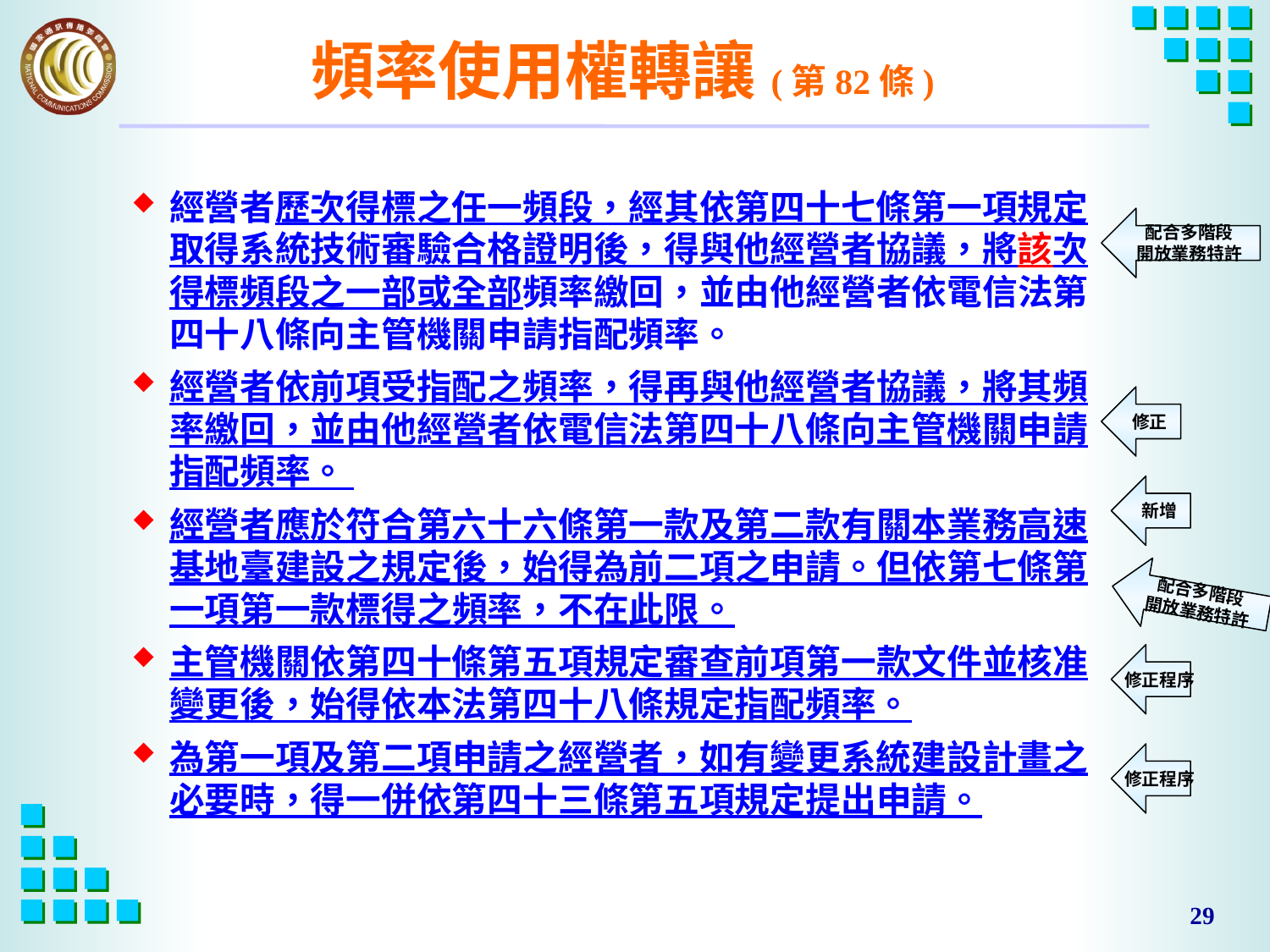

# 頻率使用權轉讓(第82條)
經營者歷次得標之任一頻段，經其依第四十七條第一項規定取得系統技術審驗合格證明後，得與他經營者協議，將該次得標頻段之一部或全部頻率繳回，並由他經營者依電信法第四十八條向主管機關申請指配頻率。
經營者依前項受指配之頻率，得再與他經營者協議，將其頻率繳回，並由他經營者依電信法第四十八條向主管機關申請指配頻率。
經營者應於符合第六十六條第一款及第二款有關本業務高速基地臺建設之規定後，始得為前二項之申請。但依第七條第一項第一款標得之頻率，不在此限。
主管機關依第四十條第五項規定審查前項第一款文件並核准變更後，始得依本法第四十八條規定指配頻率。
為第一項及第二項申請之經營者，如有變更系統建設計畫之必要時，得一併依第四十三條第五項規定提出申請。
配合多階段
開放業務特許
修正
新增
配合多階段
開放業務特許
修正程序
修正程序